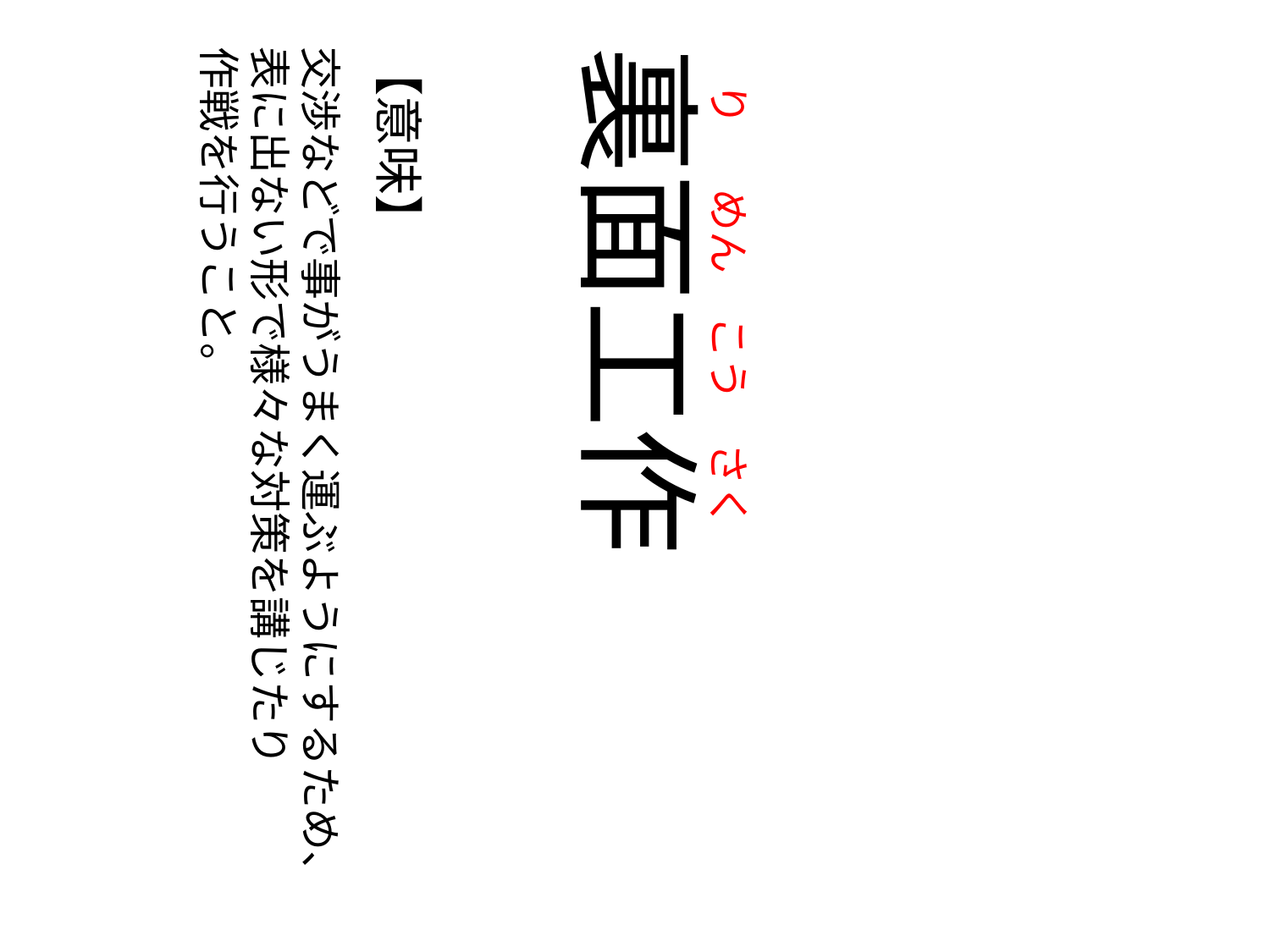

じょう
じょう
じょう
の
じょう
じょう
じょう
の
じょう
じょう
じょう
の
じょう
じょう
じょう
り
の
めん
の
こう
の
さく
交渉などで事がうまく運ぶようにするため、
表に出ない形で様々な対策を講じたり
作戦を行うこと。
【意味】
裏面工作